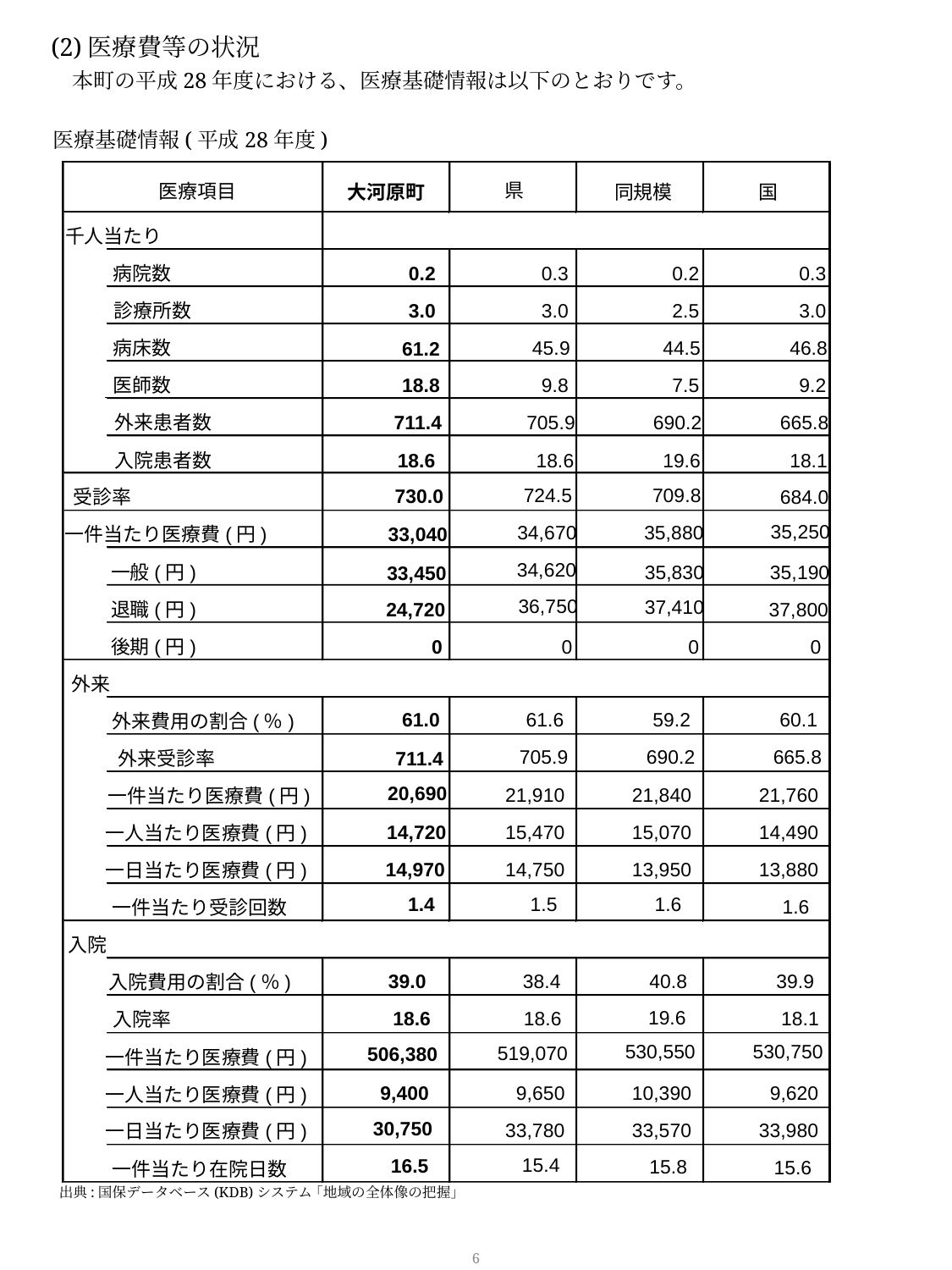

(2)医療費等の状況
　本町の平成28年度における、医療基礎情報は以下のとおりです。

医療基礎情報(平成28年度)

県
医療項目
大河原町
同規模
国

千人当たり

病院数
0.2
0.3
0.2
0.3

診療所数
3.0
3.0
2.5
3.0

病床数
45.9
44.5
46.8
61.2

18.8
医師数
9.8
7.5
9.2

外来患者数
711.4
705.9
690.2
665.8

入院患者数
18.6
18.6
19.6
18.1

709.8
724.5
730.0
受診率
684.0

35,250
34,670
35,880
一件当たり医療費(円)
33,040

34,620
一般(円)
35,830
35,190
33,450

36,750
37,410
37,800
退職(円)
24,720

後期(円)
0
0
0
0

外来

61.0
61.6
59.2
60.1
外来費用の割合(％)

705.9
690.2
665.8
外来受診率
711.4

20,690
21,910
21,840
21,760
一件当たり医療費(円)

14,720
15,470
15,070
14,490
一人当たり医療費(円)

14,970
14,750
13,950
13,880
一日当たり医療費(円)

1.4
1.5
1.6
1.6
一件当たり受診回数

入院

39.0
38.4
40.8
39.9
入院費用の割合(％)
19.6
18.6
18.6
18.1
入院率
530,550
530,750
519,070
506,380
一件当たり医療費(円)
9,400
9,650
10,390
9,620
一人当たり医療費(円)
30,750
33,780
33,570
33,980
一日当たり医療費(円)
15.4
16.5
15.8
15.6
一件当たり在院日数

出典:国保データベース(KDB)システム ｢地域の全体像の把握｣
6